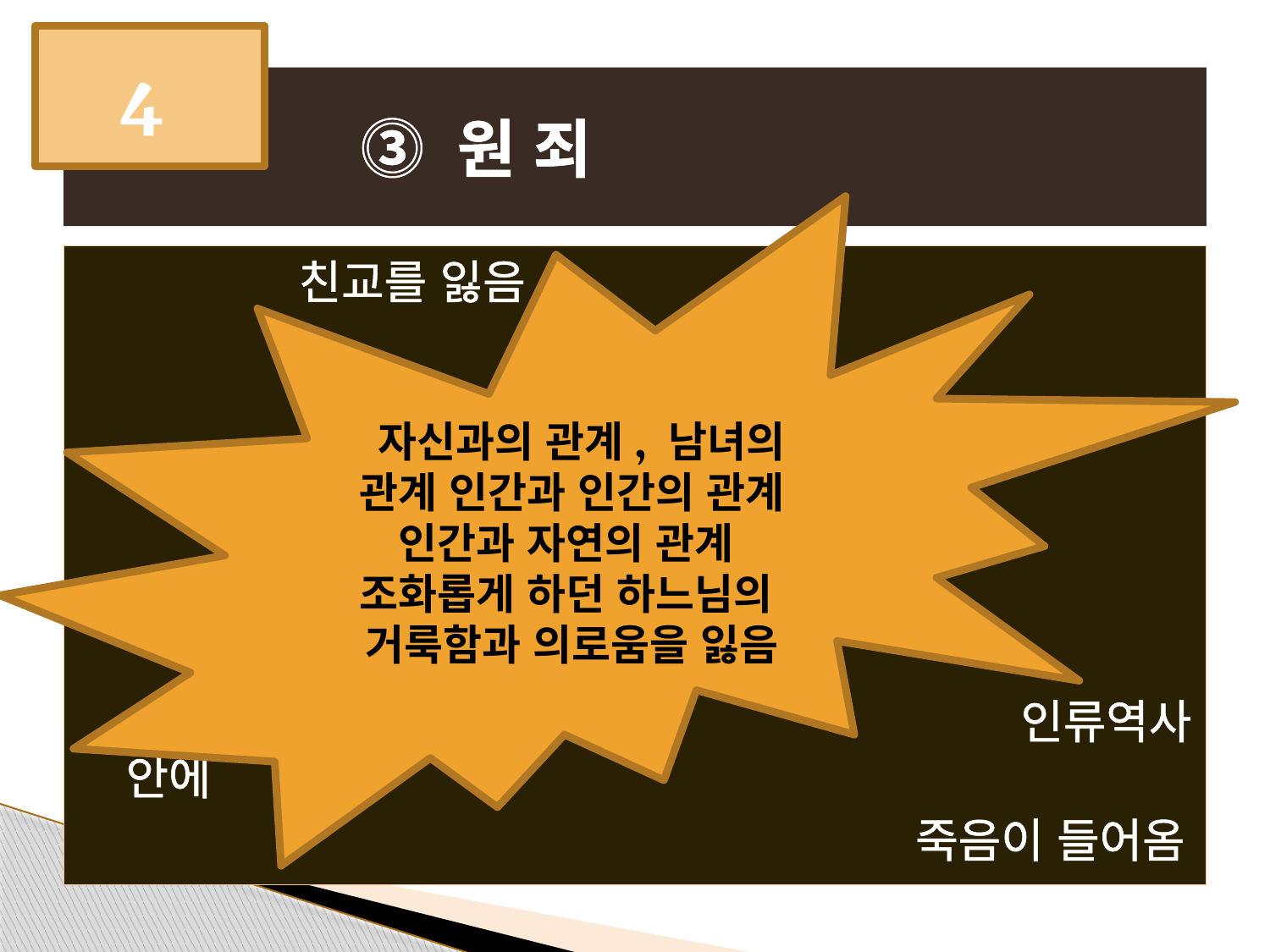

4
# ⓷ 원 죄
 자신과의 관계, 남녀의 관계 인간과 인간의 관계
인간과 자연의 관계
조화롭게 하던 하느님의
거룩함과 의로움을 잃음
               친교를 잃음

                                                                      인류역사 안에
                                                              죽음이 들어옴